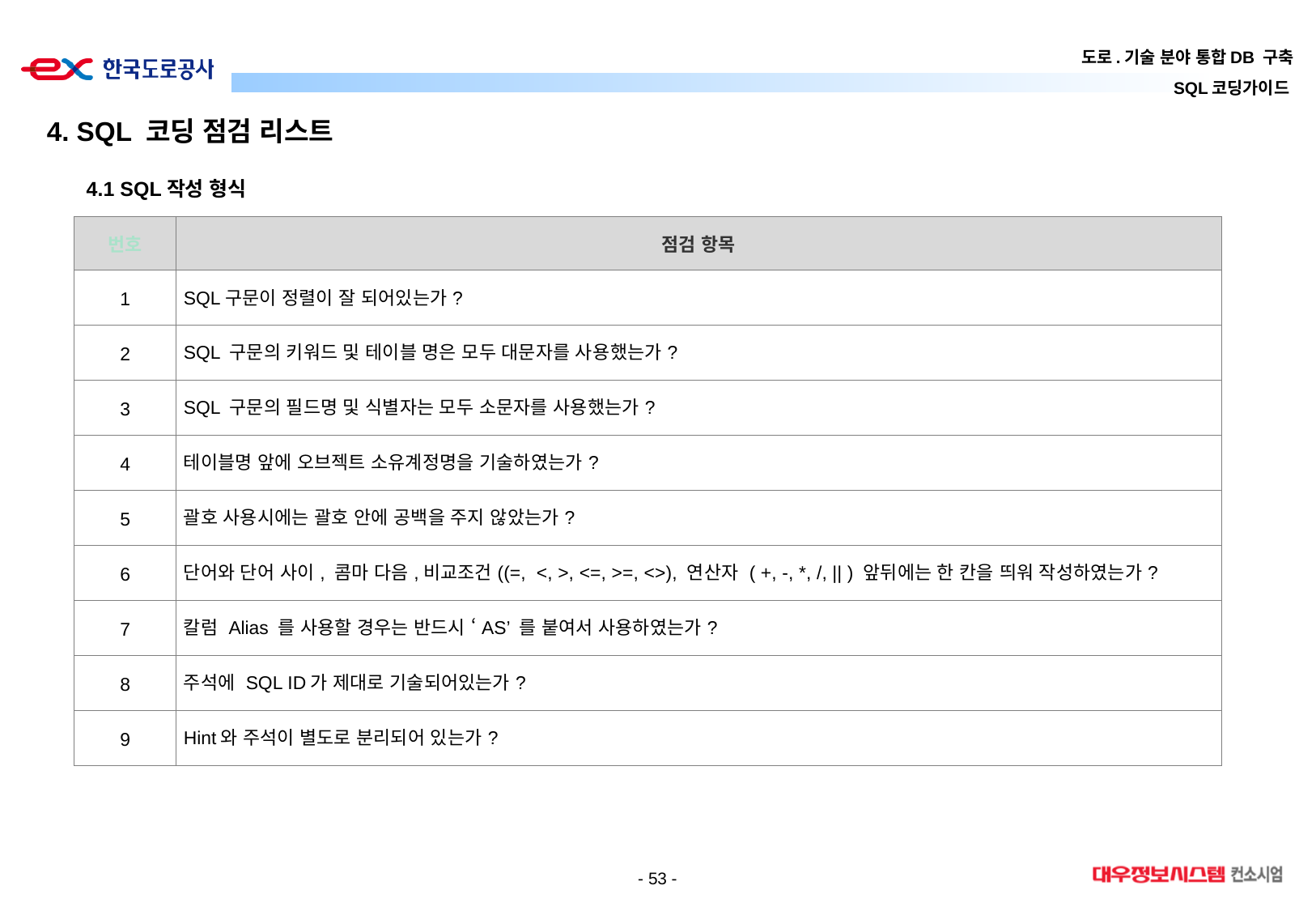

4. SQL 코딩 점검 리스트
4.1 SQL작성 형식
| 번호 | 점검 항목 |
| --- | --- |
| 1 | SQL구문이 정렬이 잘 되어있는가? |
| 2 | SQL 구문의 키워드 및 테이블 명은 모두 대문자를 사용했는가? |
| 3 | SQL 구문의 필드명 및 식별자는 모두 소문자를 사용했는가? |
| 4 | 테이블명 앞에 오브젝트 소유계정명을 기술하였는가? |
| 5 | 괄호 사용시에는 괄호 안에 공백을 주지 않았는가? |
| 6 | 단어와 단어 사이, 콤마 다음,비교조건((=, <, >, <=, >=, <>), 연산자 ( +, -, \*, /, || ) 앞뒤에는 한 칸을 띄워 작성하였는가? |
| 7 | 칼럼 Alias 를 사용할 경우는 반드시 ‘AS’ 를 붙여서 사용하였는가? |
| 8 | 주석에 SQL ID가 제대로 기술되어있는가? |
| 9 | Hint와 주석이 별도로 분리되어 있는가? |